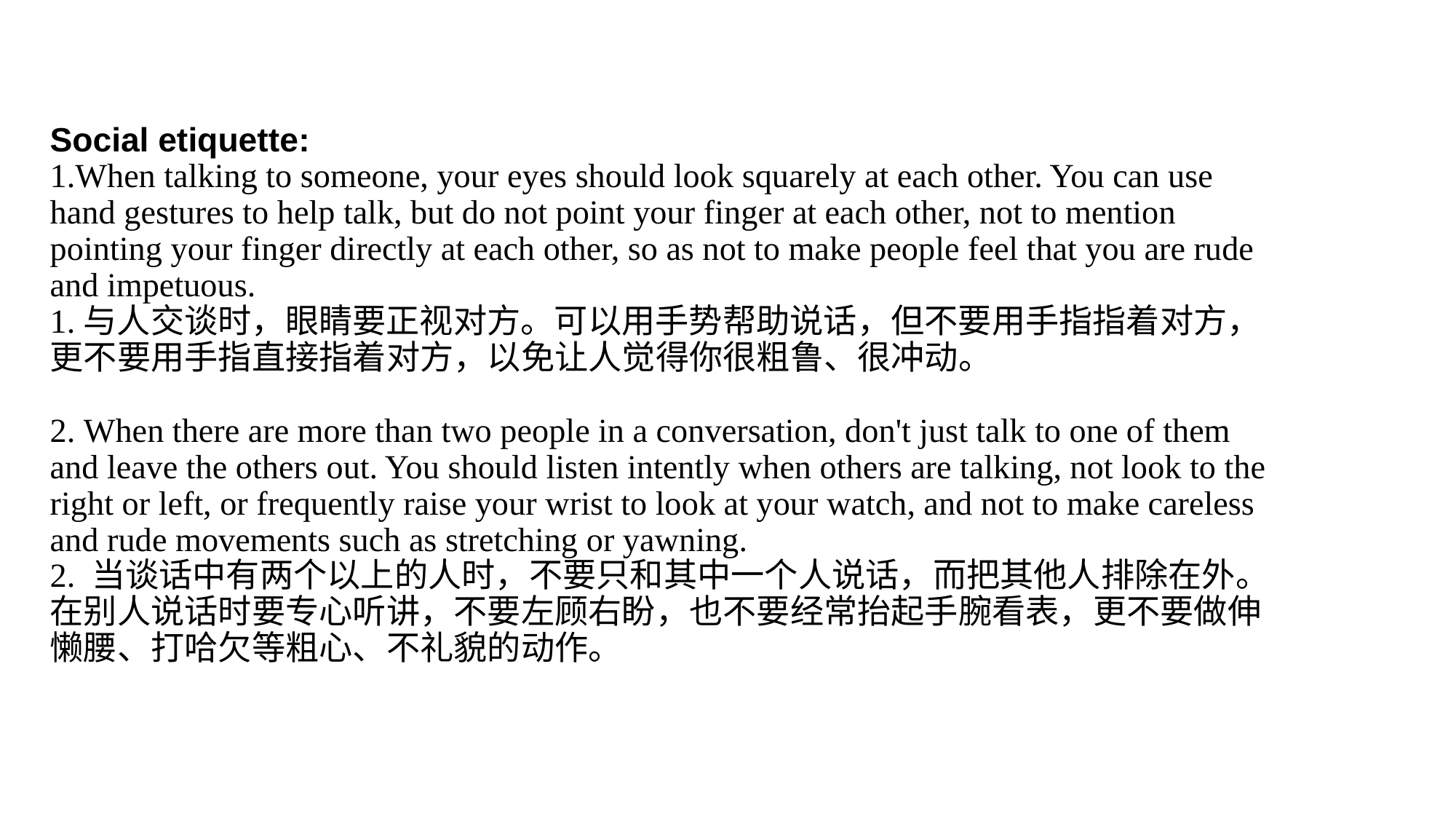

# Social etiquette: 1.When talking to someone, your eyes should look squarely at each other. You can use hand gestures to help talk, but do not point your finger at each other, not to mention pointing your finger directly at each other, so as not to make people feel that you are rude and impetuous. 1.与人交谈时，眼睛要正视对方。可以用手势帮助说话，但不要用手指指着对方，更不要用手指直接指着对方，以免让人觉得你很粗鲁、很冲动。 2. When there are more than two people in a conversation, don't just talk to one of them and leave the others out. You should listen intently when others are talking, not look to the right or left, or frequently raise your wrist to look at your watch, and not to make careless and rude movements such as stretching or yawning. 2. 当谈话中有两个以上的人时，不要只和其中一个人说话，而把其他人排除在外。在别人说话时要专心听讲，不要左顾右盼，也不要经常抬起手腕看表，更不要做伸懒腰、打哈欠等粗心、不礼貌的动作。